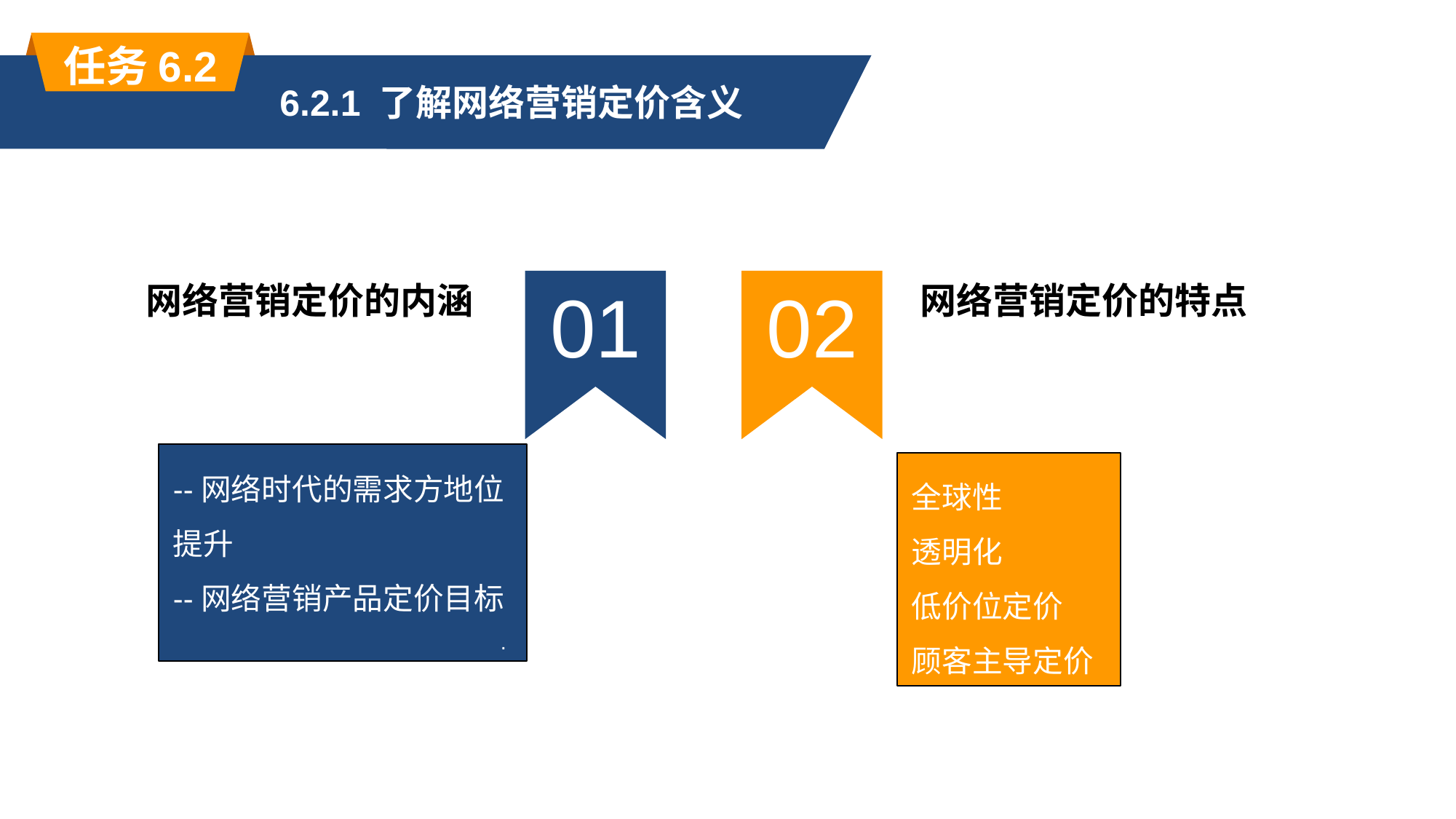

任务6.2

6.2.1 了解网络营销定价含义

网络营销定价的内涵
网络营销定价的特点
02
01
--网络时代的需求方地位提升
--网络营销产品定价目标
.
全球性
透明化
低价位定价
顾客主导定价